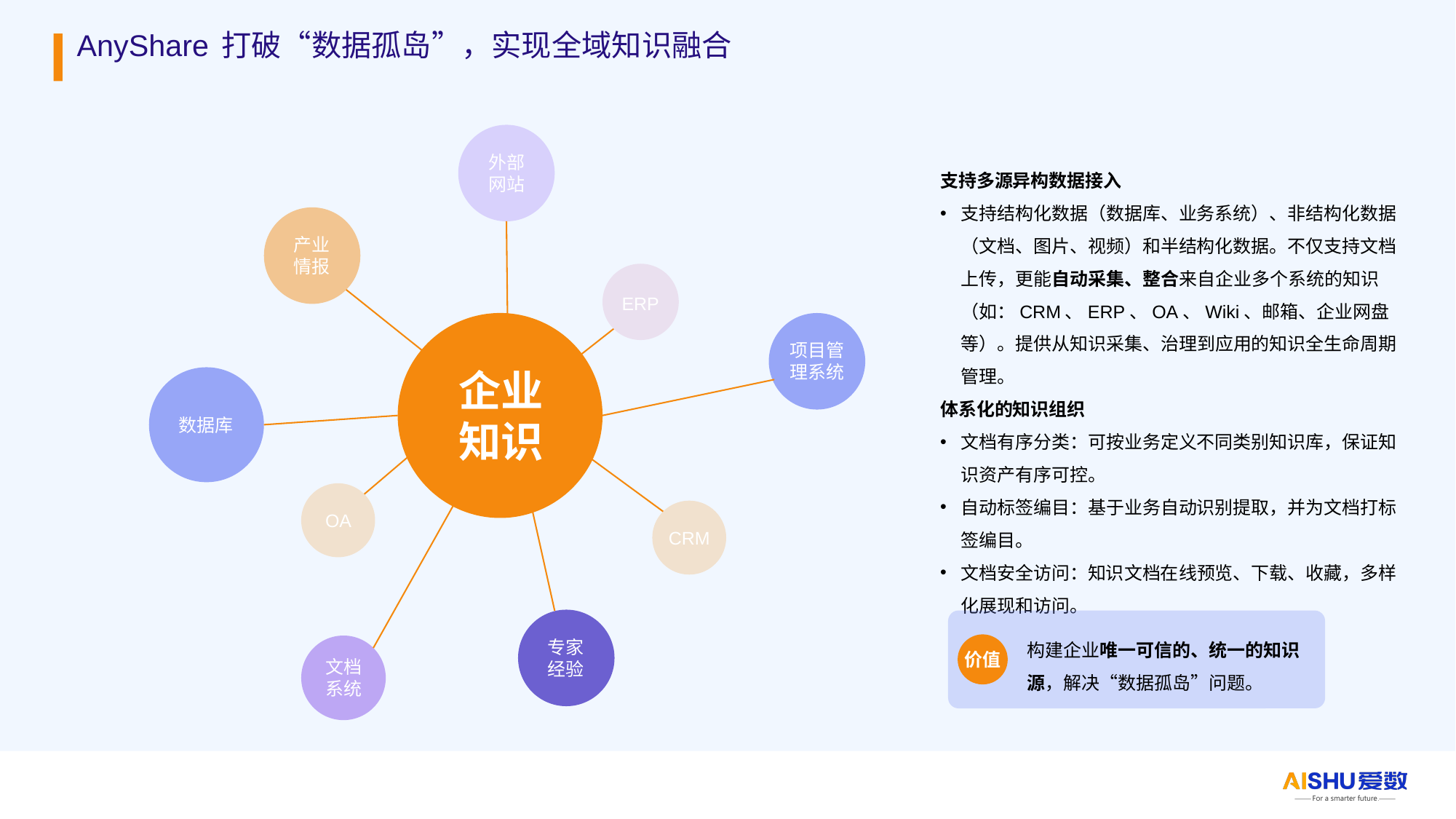

# AnyShare 打破“数据孤岛”，实现全域知识融合

外部
网站

产业
情报

ERP

项目管
理系统
企业
知识

数据库

OA
CRM

专家
经验

文档
系统
支持多源异构数据接入
支持结构化数据（数据库、业务系统）、非结构化数据（文档、图片、视频）和半结构化数据。不仅支持文档上传，更能自动采集、整合来自企业多个系统的知识（如：CRM、ERP、OA、Wiki、邮箱、企业网盘等）。提供从知识采集、治理到应用的知识全生命周期管理。
体系化的知识组织
文档有序分类：可按业务定义不同类别知识库，保证知识资产有序可控。
自动标签编目：基于业务自动识别提取，并为文档打标签编目。
文档安全访问：知识文档在线预览、下载、收藏，多样化展现和访问。

构建企业唯一可信的、统一的知识源，解决“数据孤岛”问题。

价值